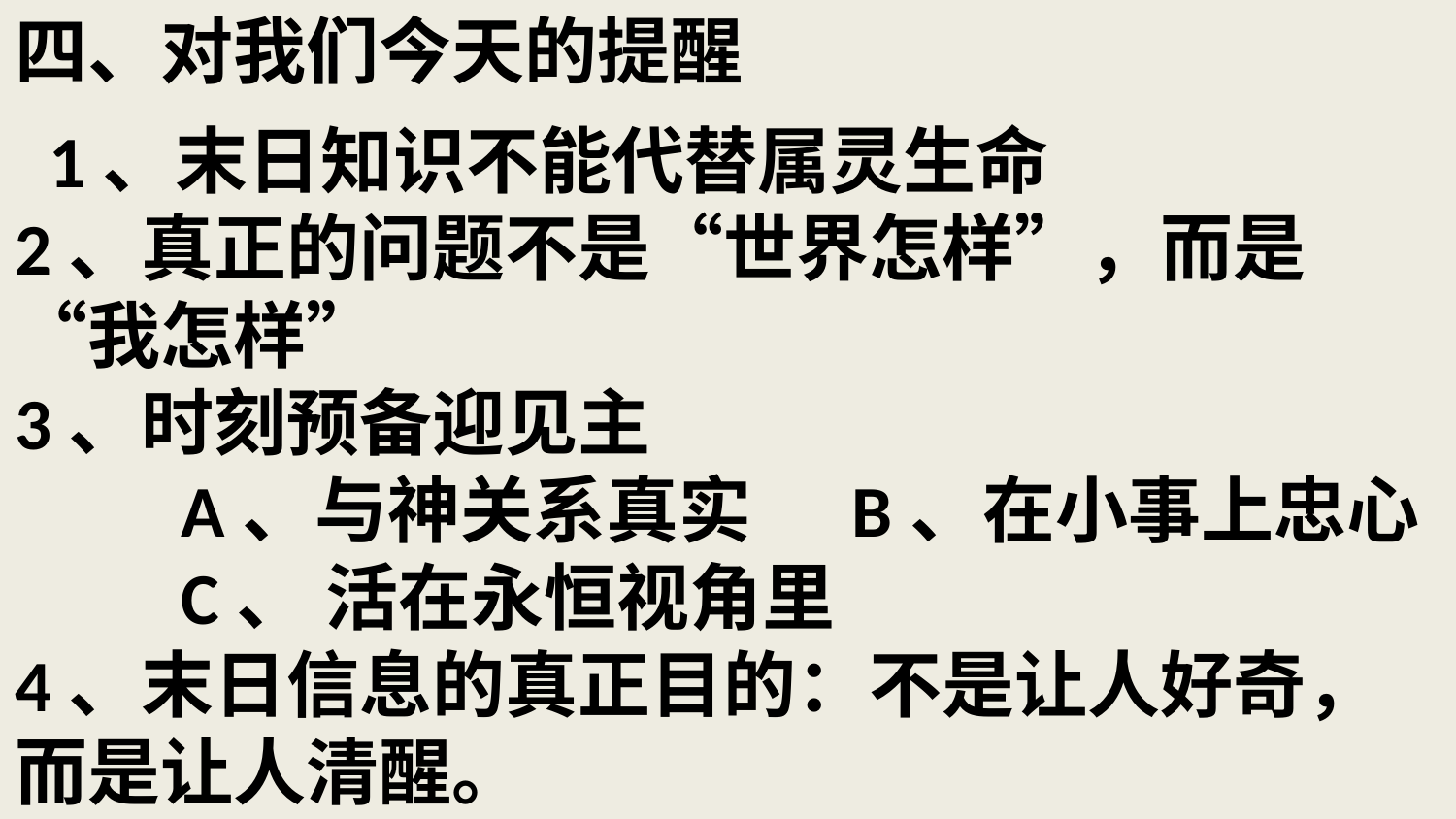

# 四、对我们今天的提醒 1、末日知识不能代替属灵生命 2、真正的问题不是“世界怎样”，而是“我怎样” 3、时刻预备迎见主 A、与神关系真实     B、在小事上忠心 C、 活在永恒视角里 4、末日信息的真正目的：不是让人好奇，而是让人清醒。